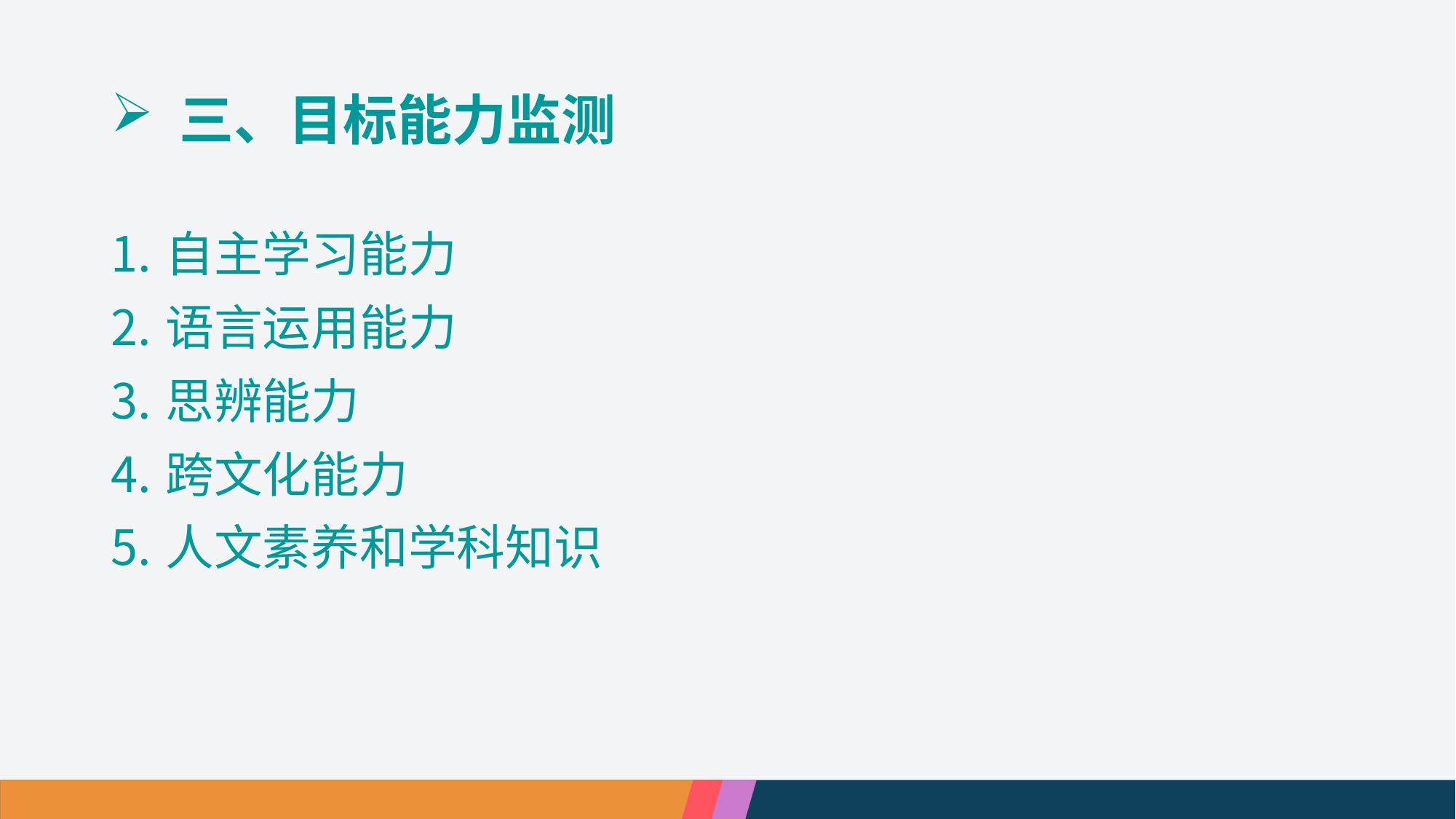

# 三、目标能力监测
自主学习能力
语言运用能力
思辨能力
跨文化能力
人文素养和学科知识